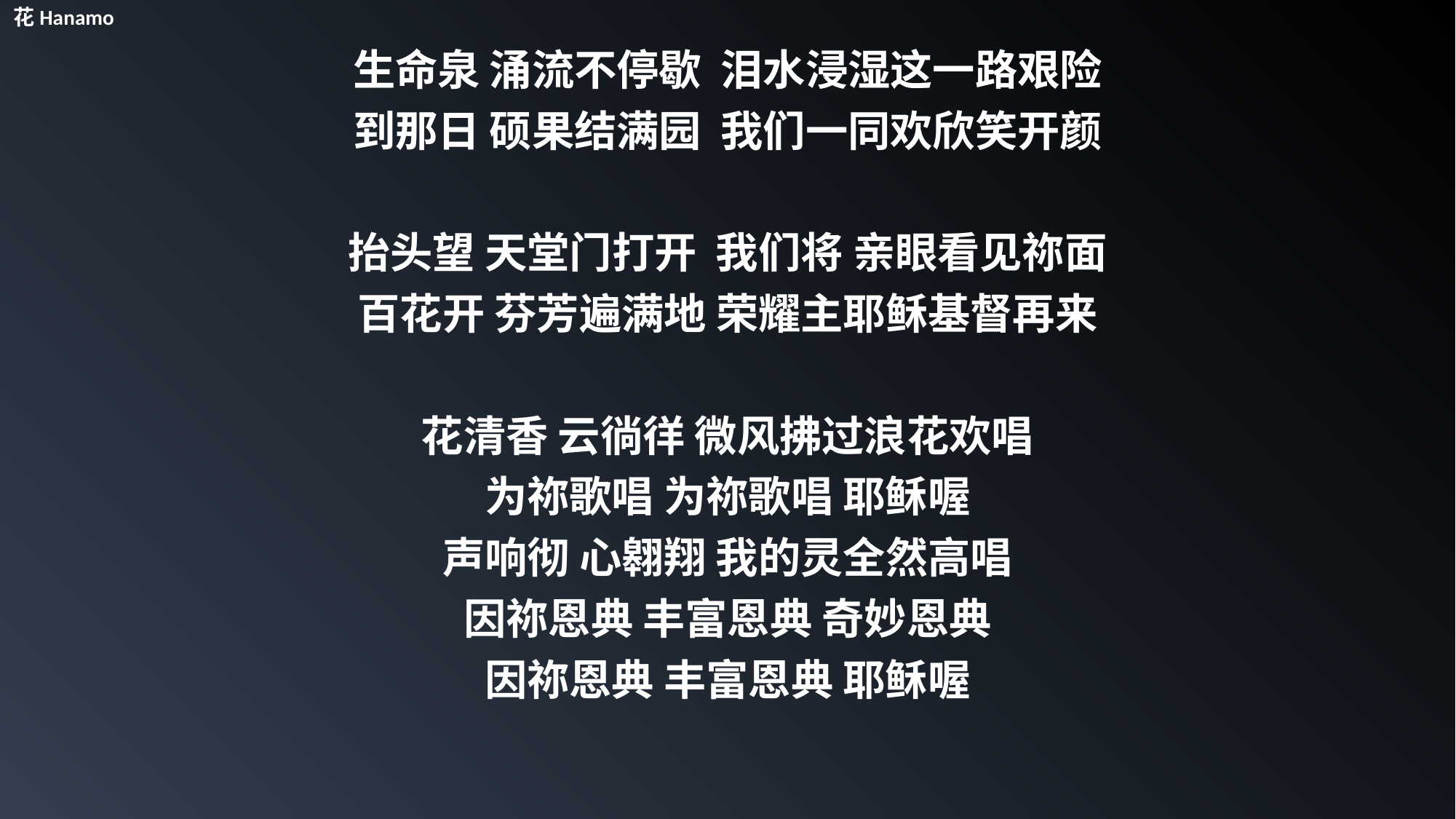

花Hanamo
生命泉 涌流不停歇  泪水浸湿这一路艰险
到那日 硕果结满园  我们一同欢欣笑开颜

抬头望 天堂门打开  我们将 亲眼看见祢面
百花开 芬芳遍满地 荣耀主耶稣基督再来

花清香 云徜徉 微风拂过浪花欢唱
为祢歌唱 为祢歌唱 耶稣喔
声响彻 心翱翔 我的灵全然高唱
因祢恩典 丰富恩典 奇妙恩典
因祢恩典 丰富恩典 耶稣喔